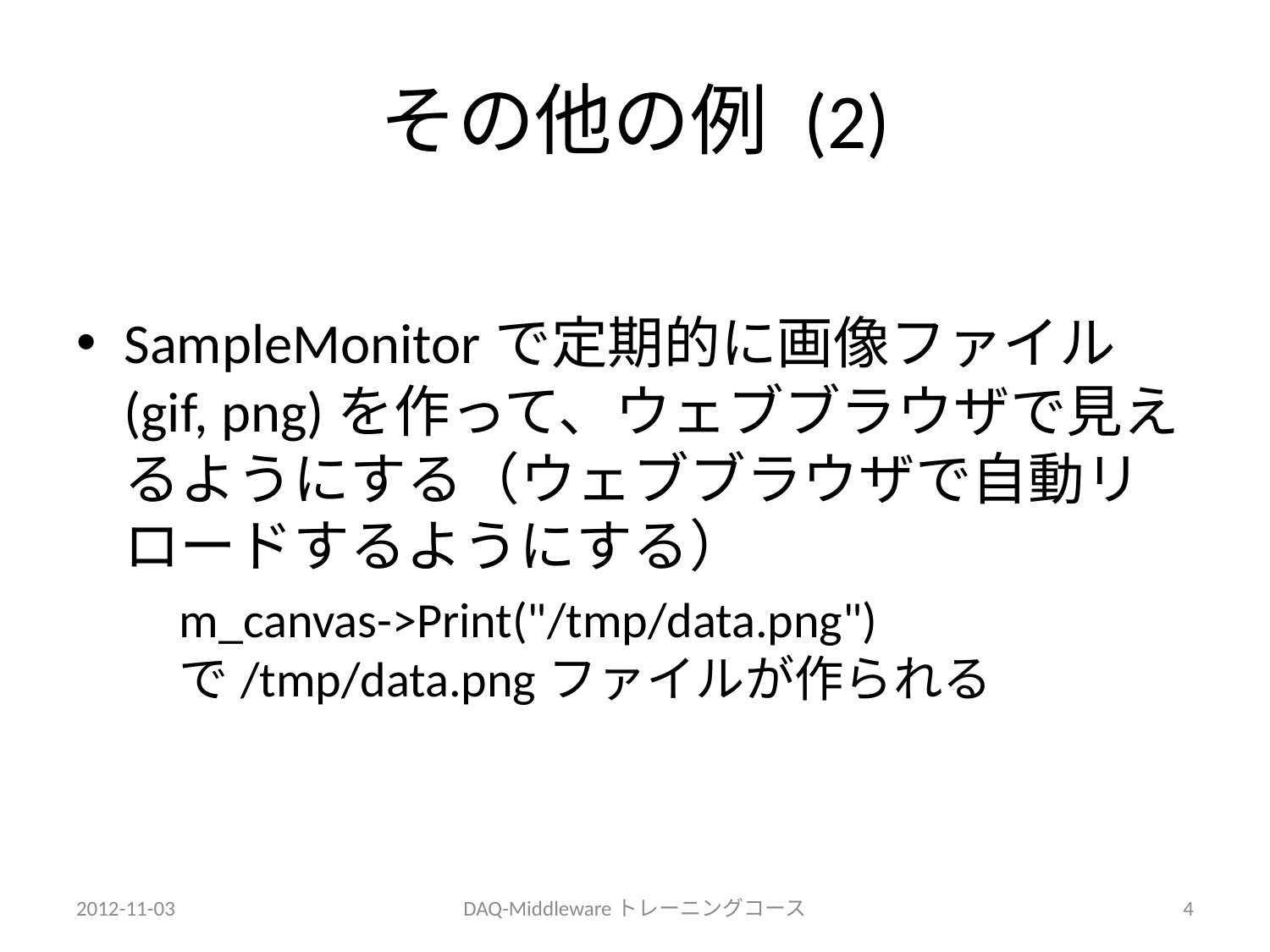

# その他の例 (2)

SampleMonitorで定期的に画像ファイル(gif, png)を作って、ウェブブラウザで見えるようにする（ウェブブラウザで自動リロードするようにする）
	m_canvas->Print("/tmp/data.png") で/tmp/data.pngファイルが作られる
2012-11-03
DAQ-Middlewareトレーニングコース
4